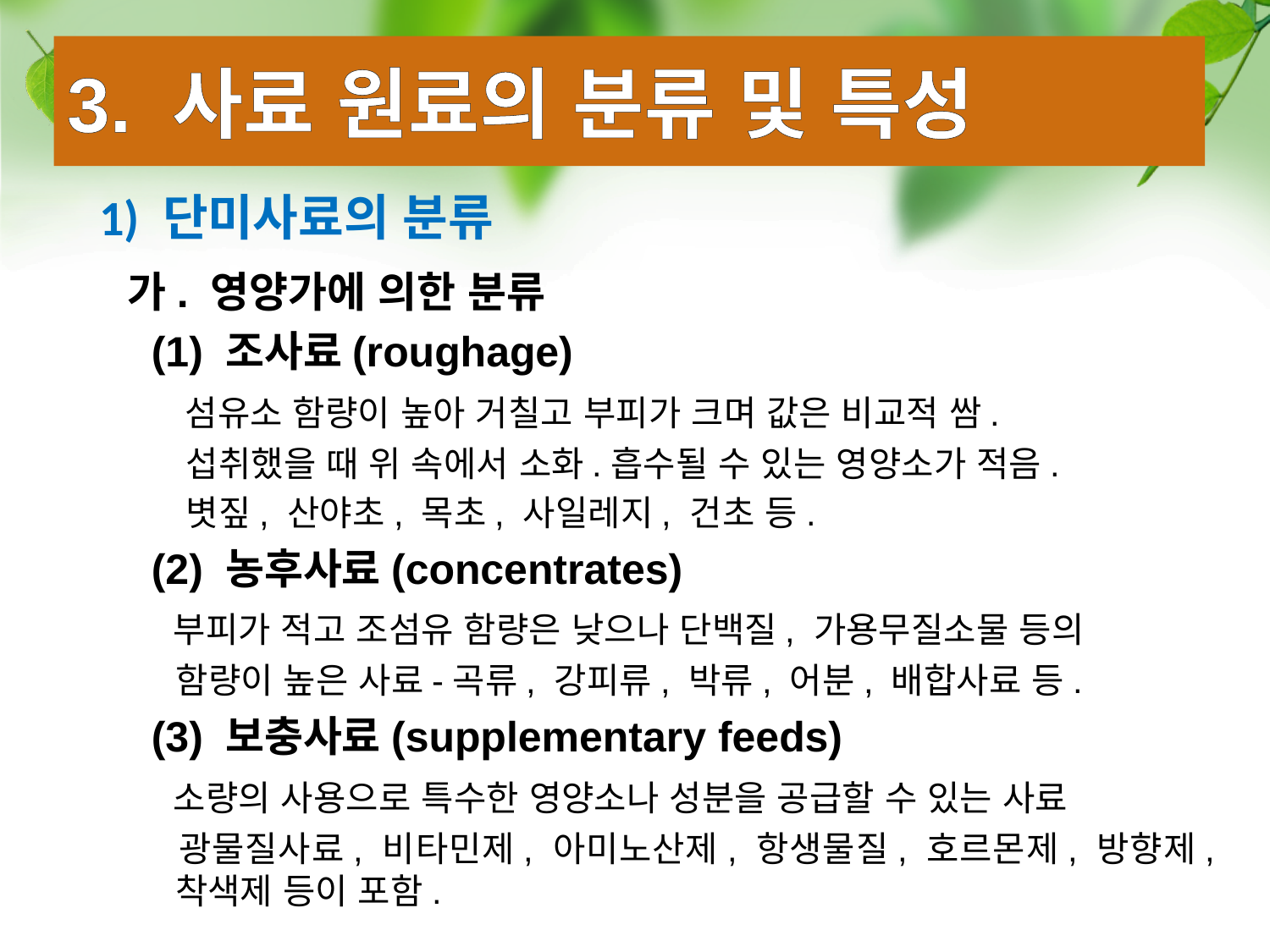

3. 사료 원료의 분류 및 특성
# 1) 단미사료의 분류
가. 영양가에 의한 분류
  (1) 조사료(roughage)
    섬유소 함량이 높아 거칠고 부피가 크며 값은 비교적 쌈.
     섭취했을 때 위 속에서 소화.흡수될 수 있는 영양소가 적음.
     볏짚, 산야초, 목초, 사일레지, 건초 등.
  (2) 농후사료(concentrates)
   부피가 적고 조섬유 함량은 낮으나 단백질, 가용무질소물 등의
    함량이 높은 사료-곡류, 강피류, 박류, 어분, 배합사료 등.
  (3) 보충사료(supplementary feeds)
   소량의 사용으로 특수한 영양소나 성분을 공급할 수 있는 사료
    광물질사료, 비타민제, 아미노산제, 항생물질, 호르몬제, 방향제, 착색제 등이 포함.